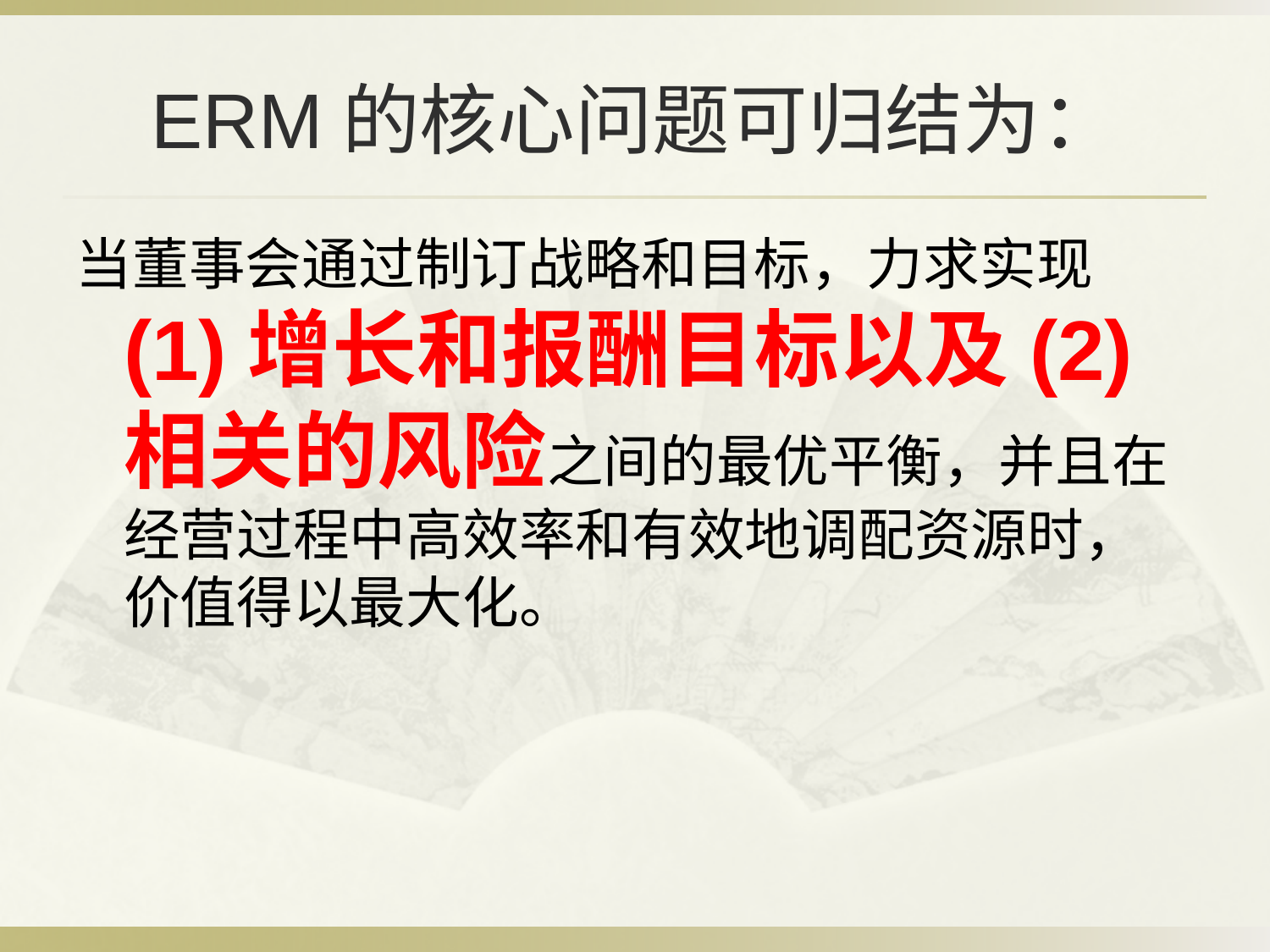

# ERM的核心问题可归结为：
当董事会通过制订战略和目标，力求实现(1)增长和报酬目标以及(2)相关的风险之间的最优平衡，并且在经营过程中高效率和有效地调配资源时，价值得以最大化。